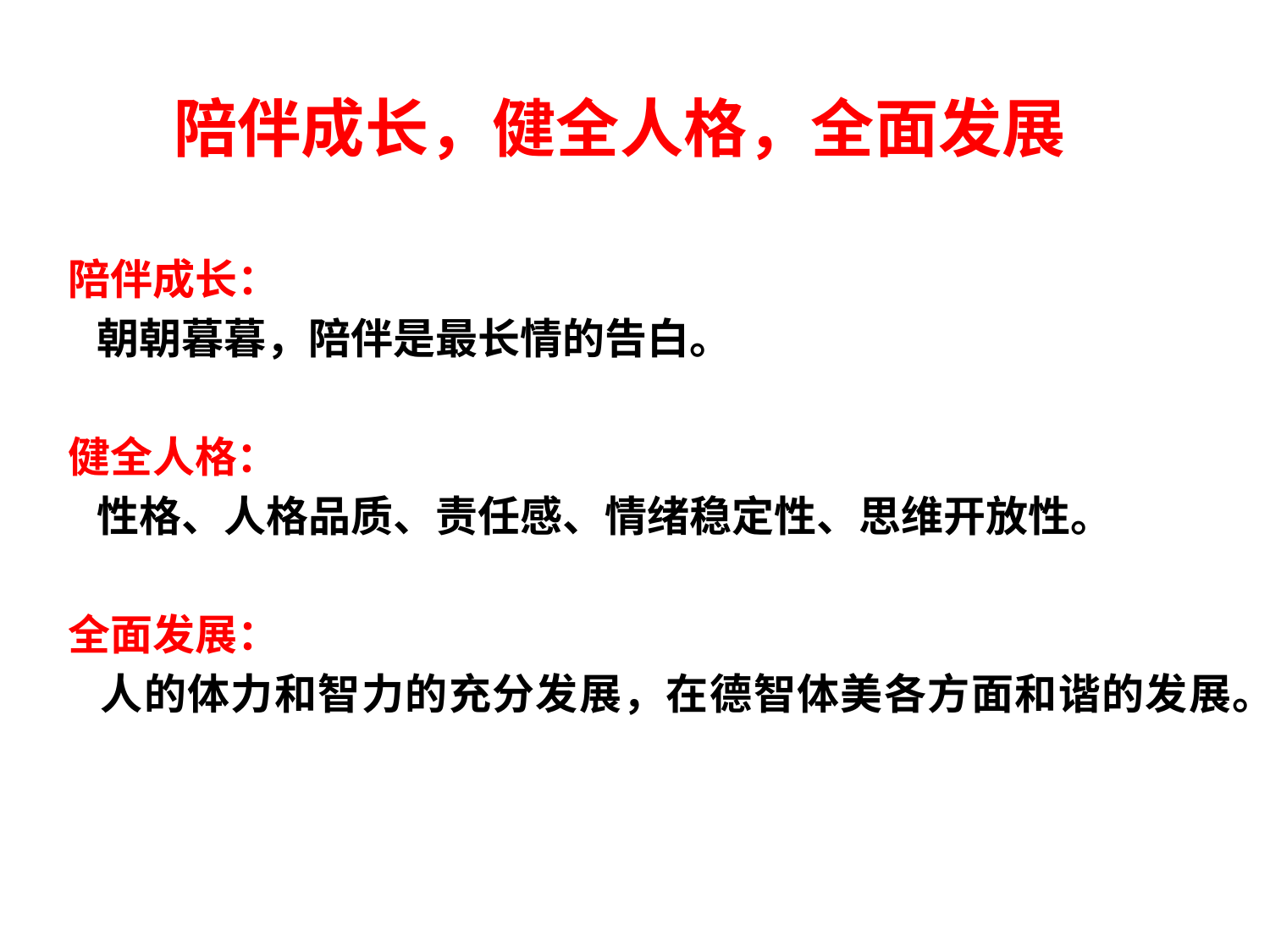

# 陪伴成长，健全人格，全面发展
陪伴成长：
  朝朝暮暮，陪伴是最长情的告白。

健全人格：
  性格、人格品质、责任感、情绪稳定性、思维开放性。

全面发展：
  人的体力和智力的充分发展，在德智体美各方面和谐的发展。